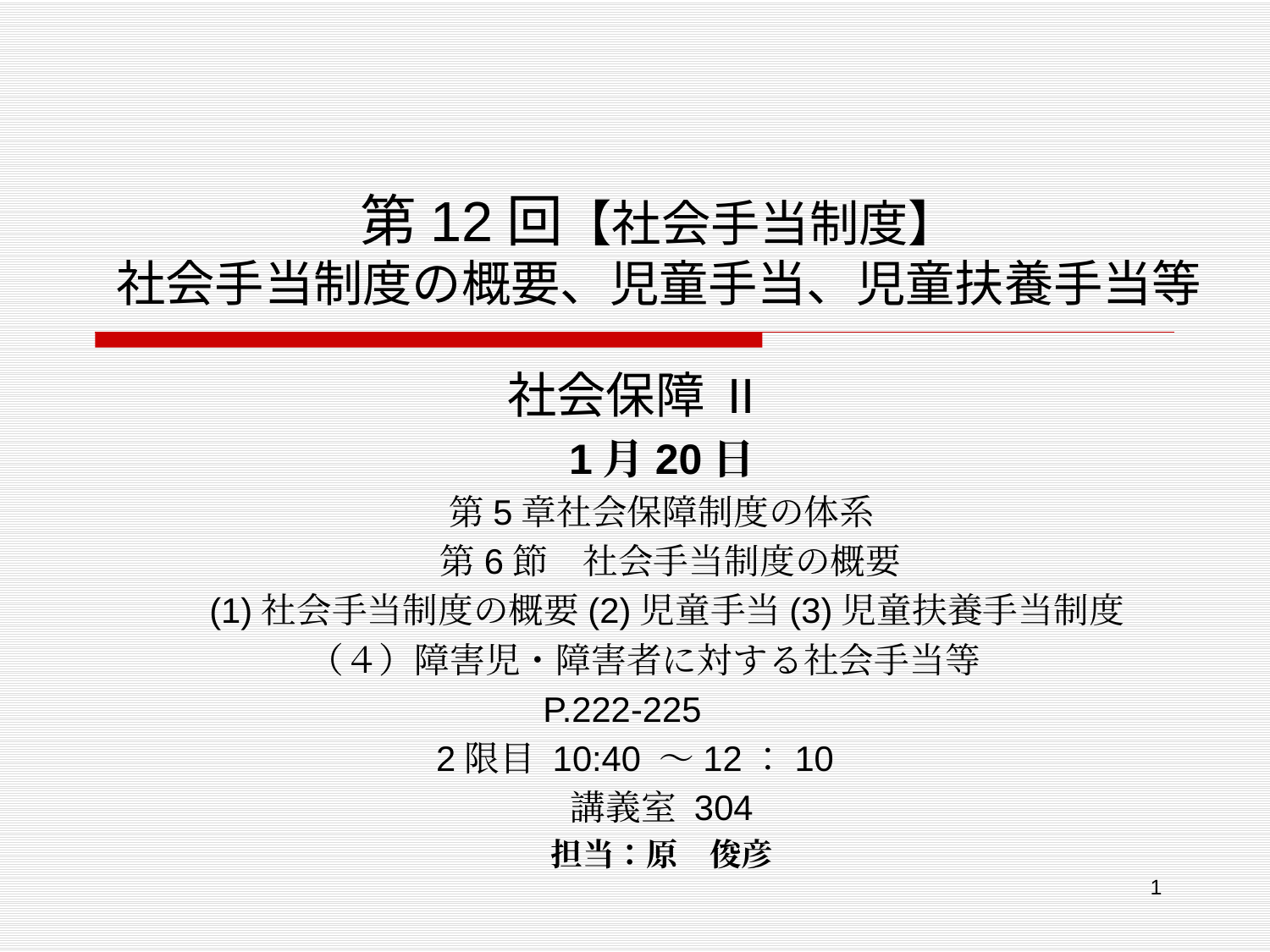

# 第12回【社会手当制度】 社会手当制度の概要、児童手当、児童扶養手当等
社会保障 II
1月20日
第5章社会保障制度の体系
 第6節　社会手当制度の概要
 (1)社会手当制度の概要(2)児童手当(3)児童扶養手当制度
（４）障害児・障害者に対する社会手当等
P.222-225
2限目 10:40 ～12：10
講義室 304
担当：原　俊彦

　　　       担当　原　俊彦（札幌市立大学）t.hara@scu.ac.jp

1